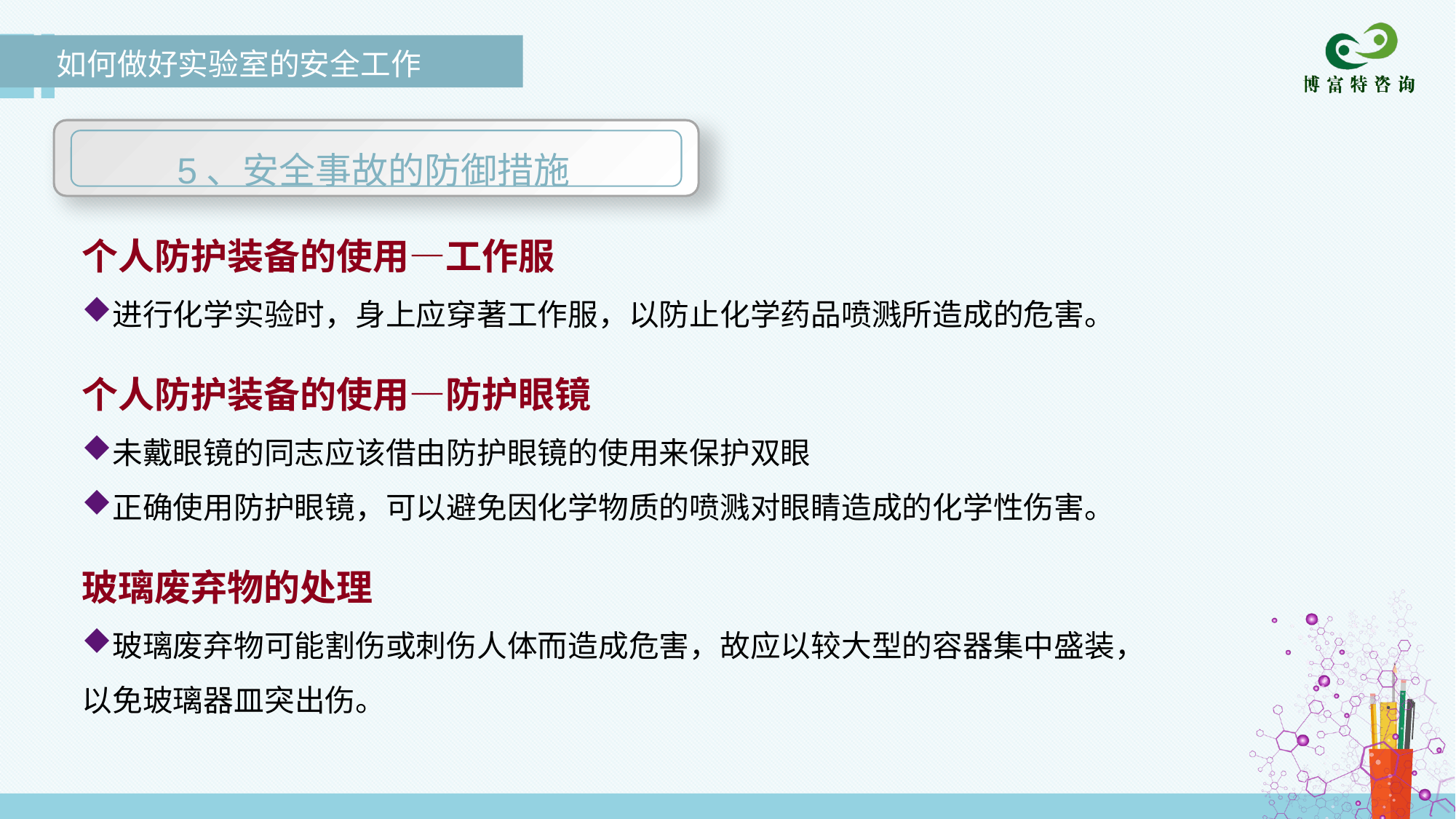

如何做好实验室的安全工作

5、安全事故的防御措施

个人防护装备的使用—工作服
进行化学实验时，身上应穿著工作服，以防止化学药品喷溅所造成的危害。
个人防护装备的使用—防护眼镜
未戴眼镜的同志应该借由防护眼镜的使用来保护双眼
正确使用防护眼镜，可以避免因化学物质的喷溅对眼睛造成的化学性伤害。
玻璃废弃物的处理
玻璃废弃物可能割伤或刺伤人体而造成危害，故应以较大型的容器集中盛装，以免玻璃器皿突出伤。